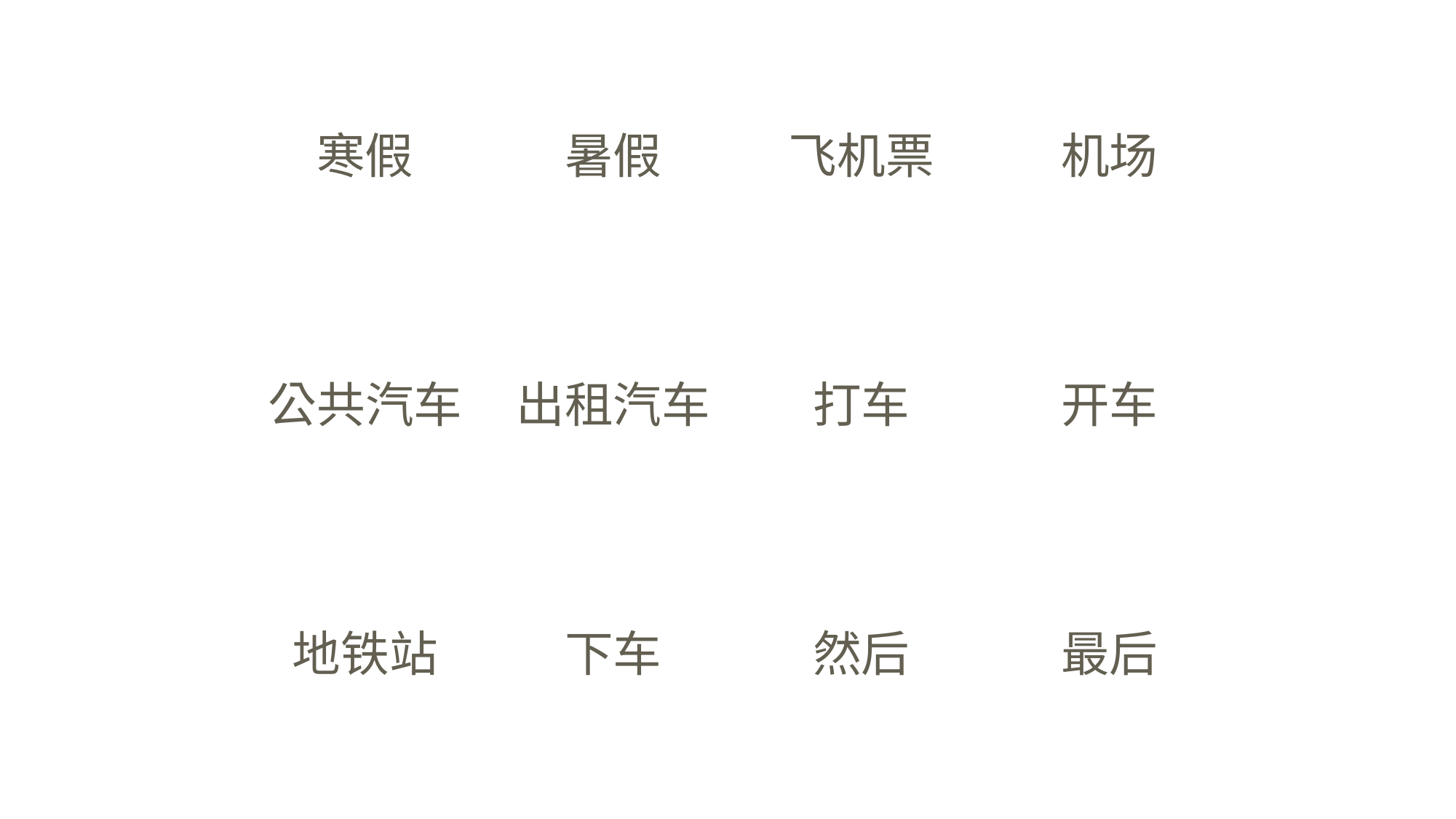

| 寒假 | 暑假 | 飞机票 | 机场 |
| --- | --- | --- | --- |
| 公共汽车 | 出租汽车 | 打车 | 开车 |
| 地铁站 | 下车 | 然后 | 最后 |